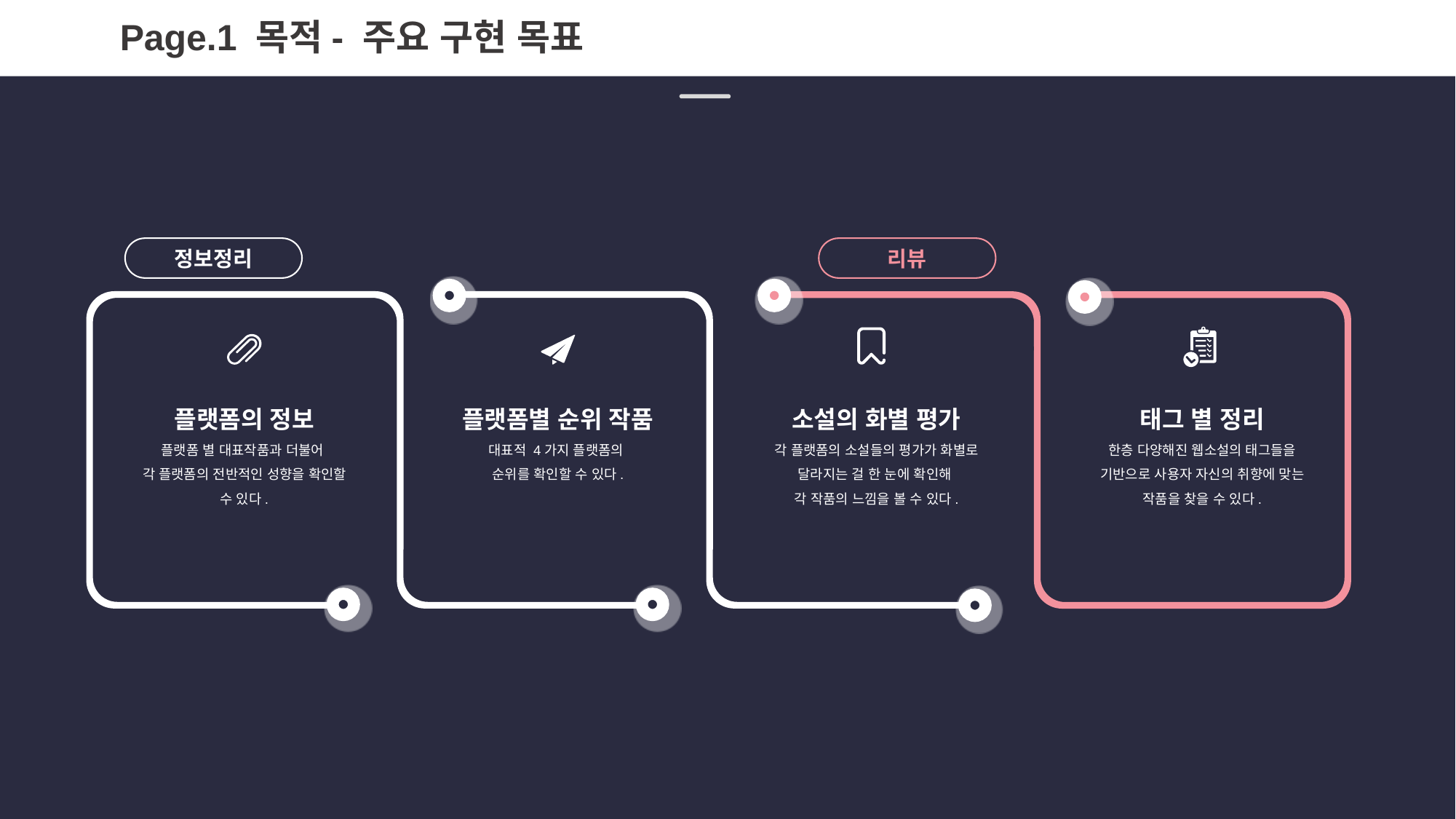

Page.1 목적- 주요 구현 목표

정보정리
리뷰

플랫폼의 정보
플랫폼 별 대표작품과 더불어
각 플랫폼의 전반적인 성향을 확인할 수 있다.
플랫폼별 순위 작품
대표적 4가지 플랫폼의
순위를 확인할 수 있다.
소설의 화별 평가
각 플랫폼의 소설들의 평가가 화별로 달라지는 걸 한 눈에 확인해
각 작품의 느낌을 볼 수 있다.
태그 별 정리
한층 다양해진 웹소설의 태그들을 기반으로 사용자 자신의 취향에 맞는 작품을 찾을 수 있다.